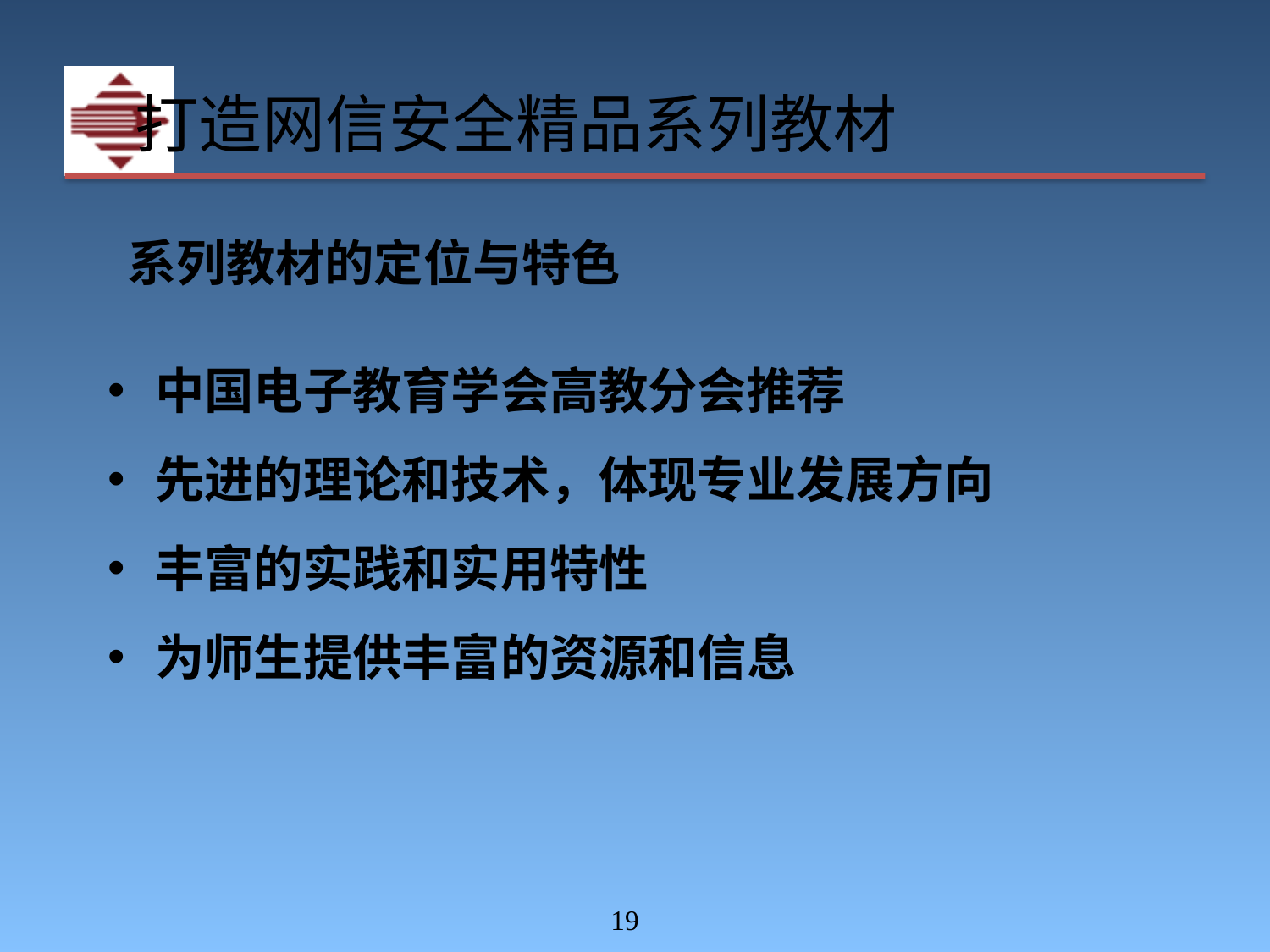

打造网信安全精品系列教材
系列教材的定位与特色
中国电子教育学会高教分会推荐
先进的理论和技术，体现专业发展方向
丰富的实践和实用特性
为师生提供丰富的资源和信息
19